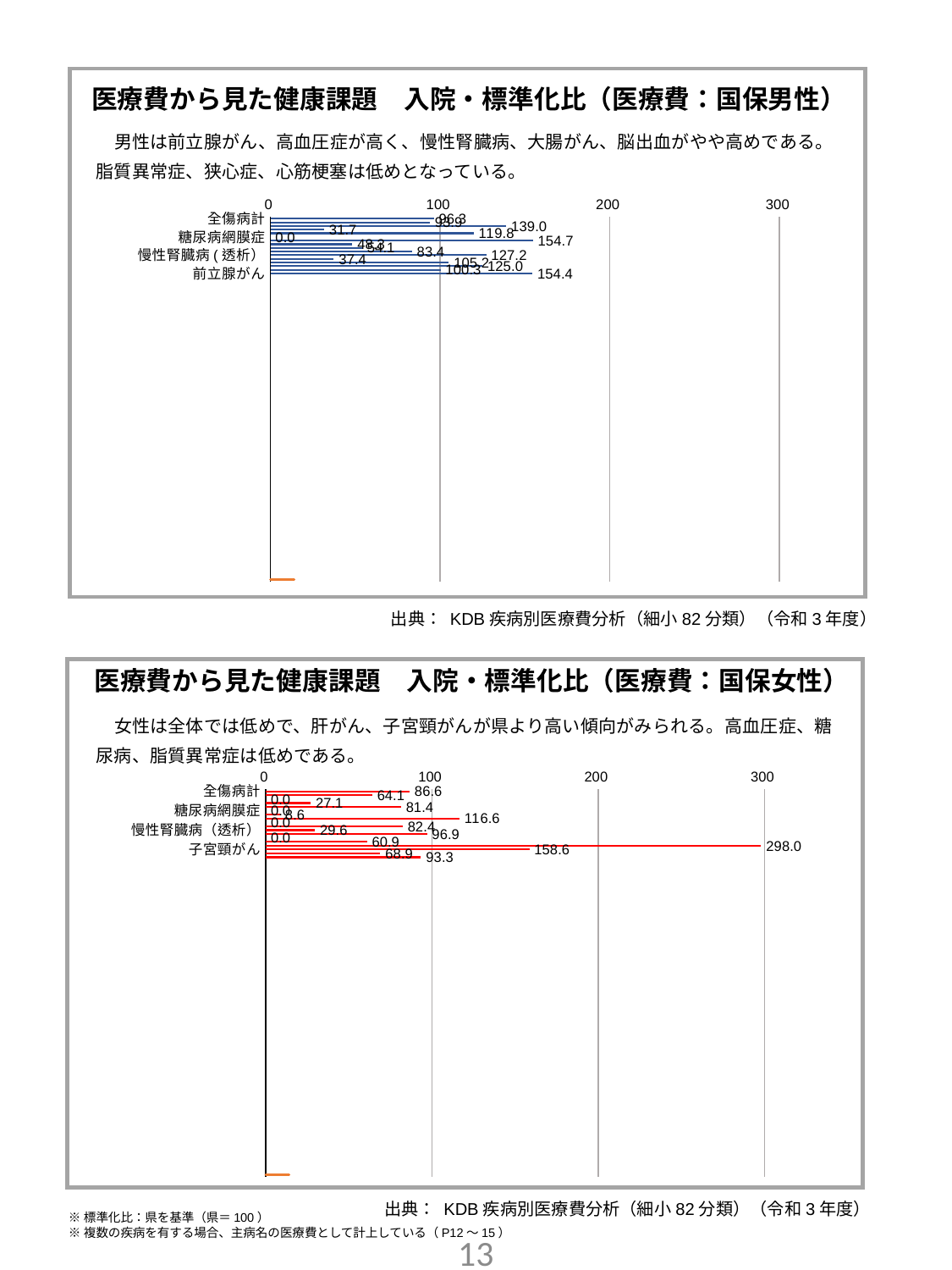

医療費から見た健康課題　入院・標準化比（医療費：国保男性）
　男性は前立腺がん、高血圧症が高く、慢性腎臓病、大腸がん、脳出血がやや高めである。脂質異常症、狭心症、心筋梗塞は低めとなっている。

[unsupported chart]

出典： KDB疾病別医療費分析（細小82分類）（令和3年度）
医療費から見た健康課題　入院・標準化比（医療費：国保女性）

　女性は全体では低めで、肝がん、子宮頸がんが県より高い傾向がみられる。高血圧症、糖尿病、脂質異常症は低めである。

[unsupported chart]

出典： KDB疾病別医療費分析（細小82分類）（令和3年度）
※標準化比：県を基準（県＝100）
※複数の疾病を有する場合、主病名の医療費として計上している（P12～15）
13